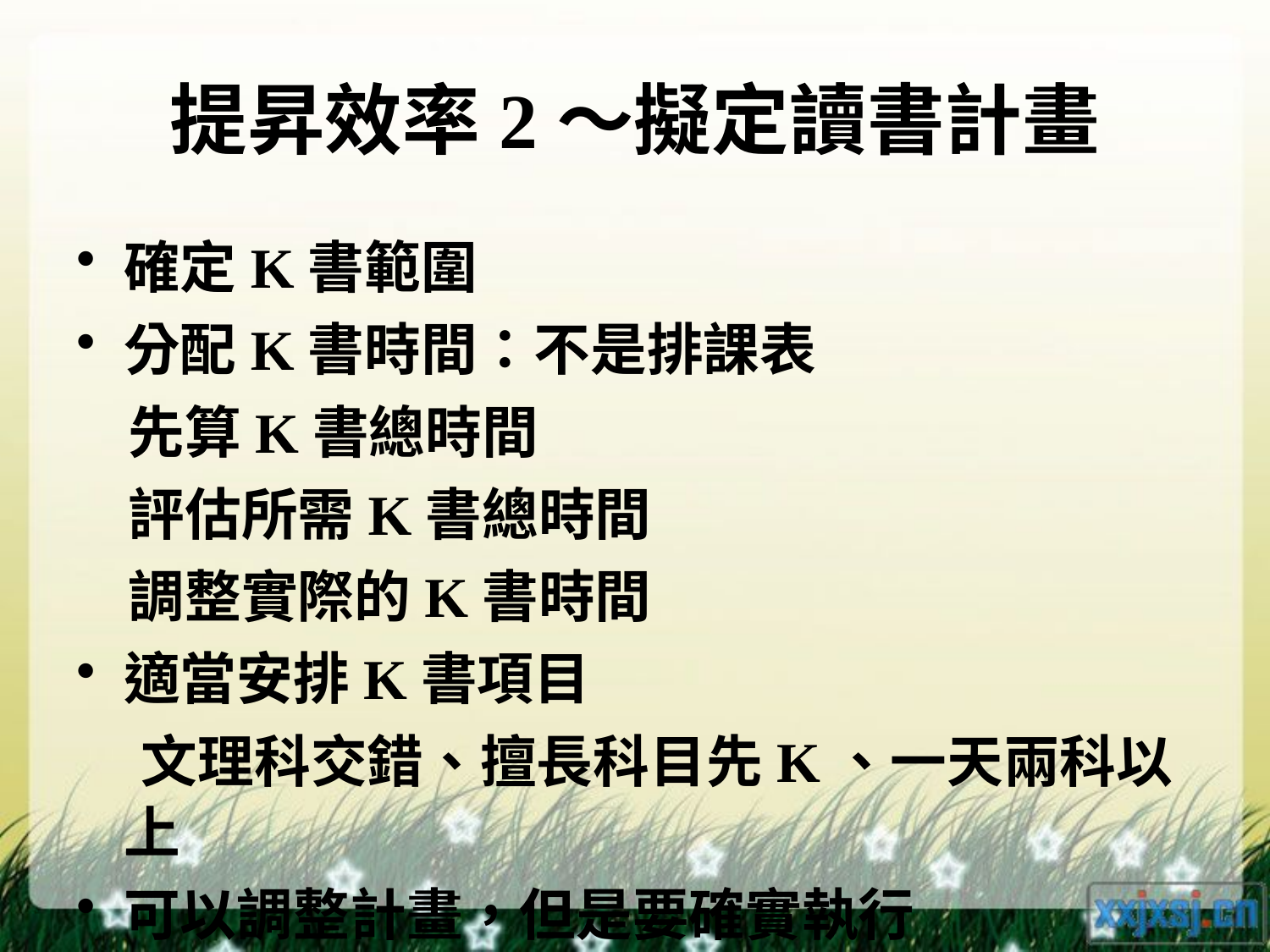

# 提昇效率2～擬定讀書計畫
確定K書範圍
分配K書時間：不是排課表
   先算K書總時間
   評估所需K書總時間
   調整實際的K書時間
適當安排K書項目
    文理科交錯、擅長科目先K、一天兩科以上
可以調整計畫，但是要確實執行